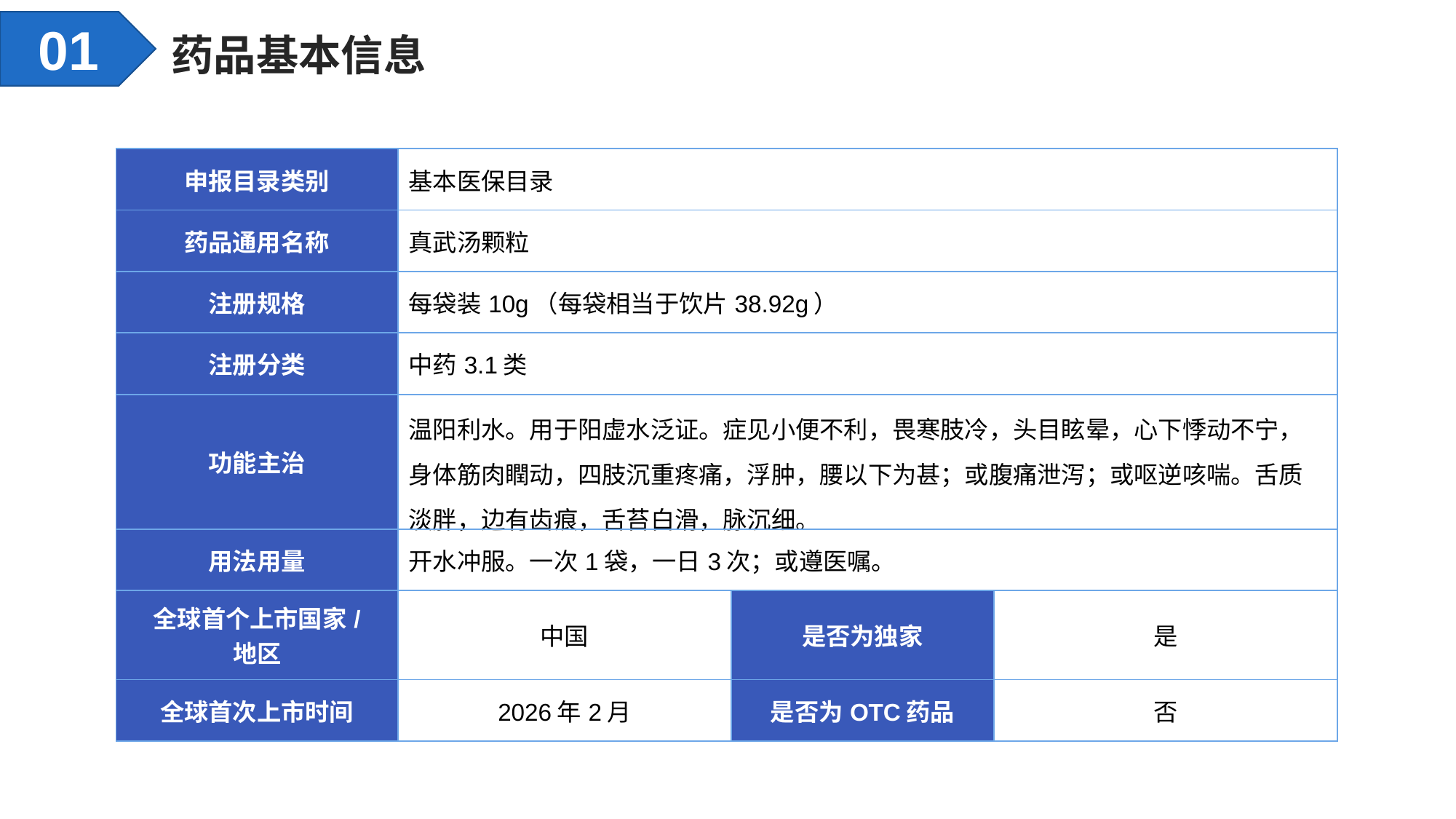

01
药品基本信息
| 申报目录类别 | 基本医保目录 |  |  |
| --- | --- | --- | --- |
| 药品通用名称 | 真武汤颗粒 |  |  |
| 注册规格 | 每袋装10g（每袋相当于饮片38.92g） |  |  |
| 注册分类 | 中药3.1类 |  |  |
| 功能主治 | 温阳利水。用于阳虚水泛证。症见小便不利，畏寒肢冷，头目眩晕，心下悸动不宁，身体筋肉瞤动，四肢沉重疼痛，浮肿，腰以下为甚；或腹痛泄泻；或呕逆咳喘。舌质淡胖，边有齿痕，舌苔白滑，脉沉细。 |  |  |
| 用法用量 | 开水冲服。一次1袋，一日3次；或遵医嘱。 |  |  |
| 全球首个上市国家/ 地区 | 中国 | 是否为独家 | 是 |
| 全球首次上市时间 | 2026年2月 | 是否为OTC药品 | 否 |